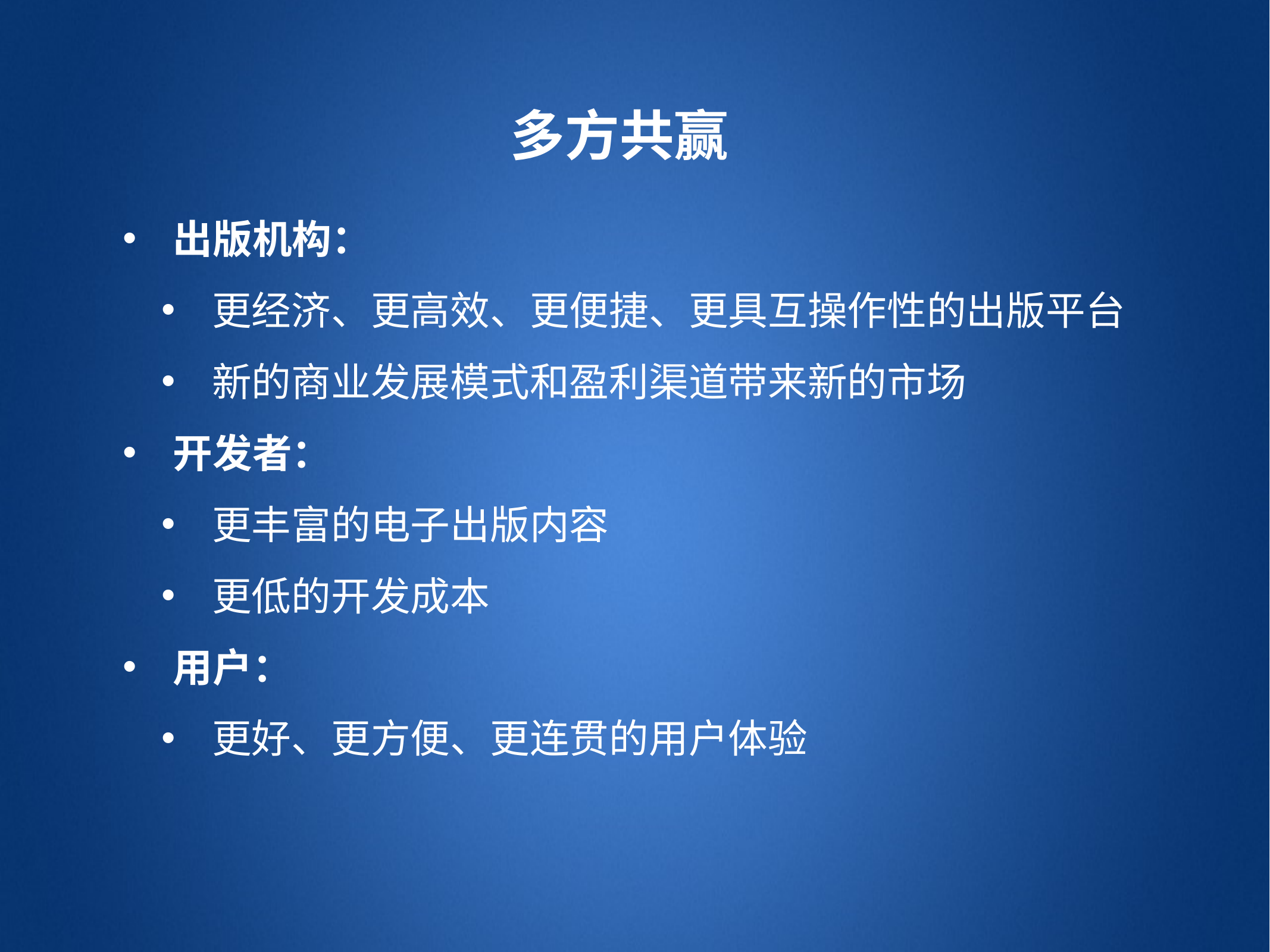

多方共赢
出版机构：
更经济、更高效、更便捷、更具互操作性的出版平台
新的商业发展模式和盈利渠道带来新的市场
开发者：
更丰富的电子出版内容
更低的开发成本
用户：
更好、更方便、更连贯的用户体验